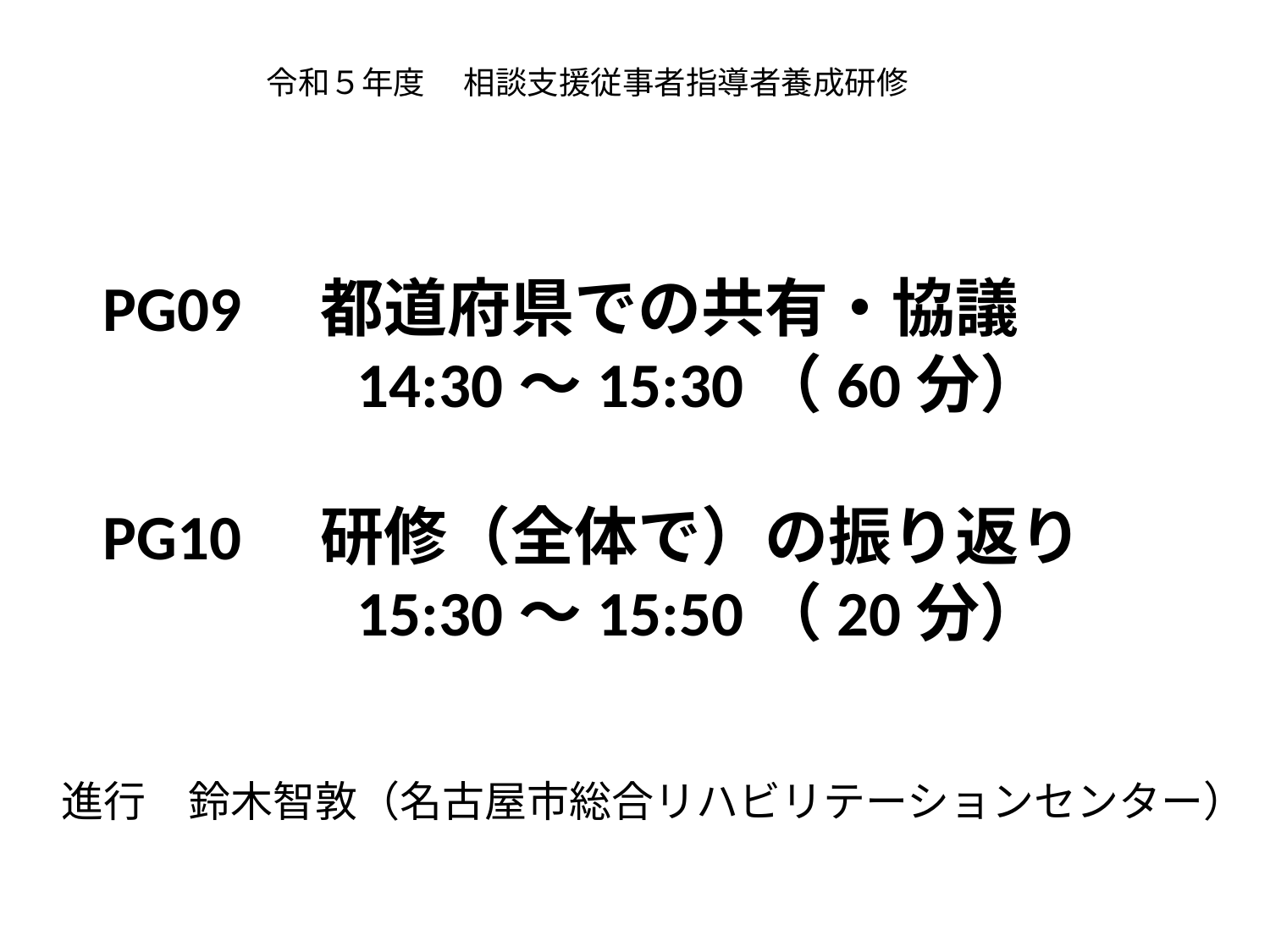

令和５年度 　相談支援従事者指導者養成研修
　PG09　都道府県での共有・協議
　　　　　14:30～15:30（60分）

　PG10　研修（全体で）の振り返り
　　　　　15:30～15:50（20分）

進行　鈴木智敦（名古屋市総合リハビリテーションセンター）